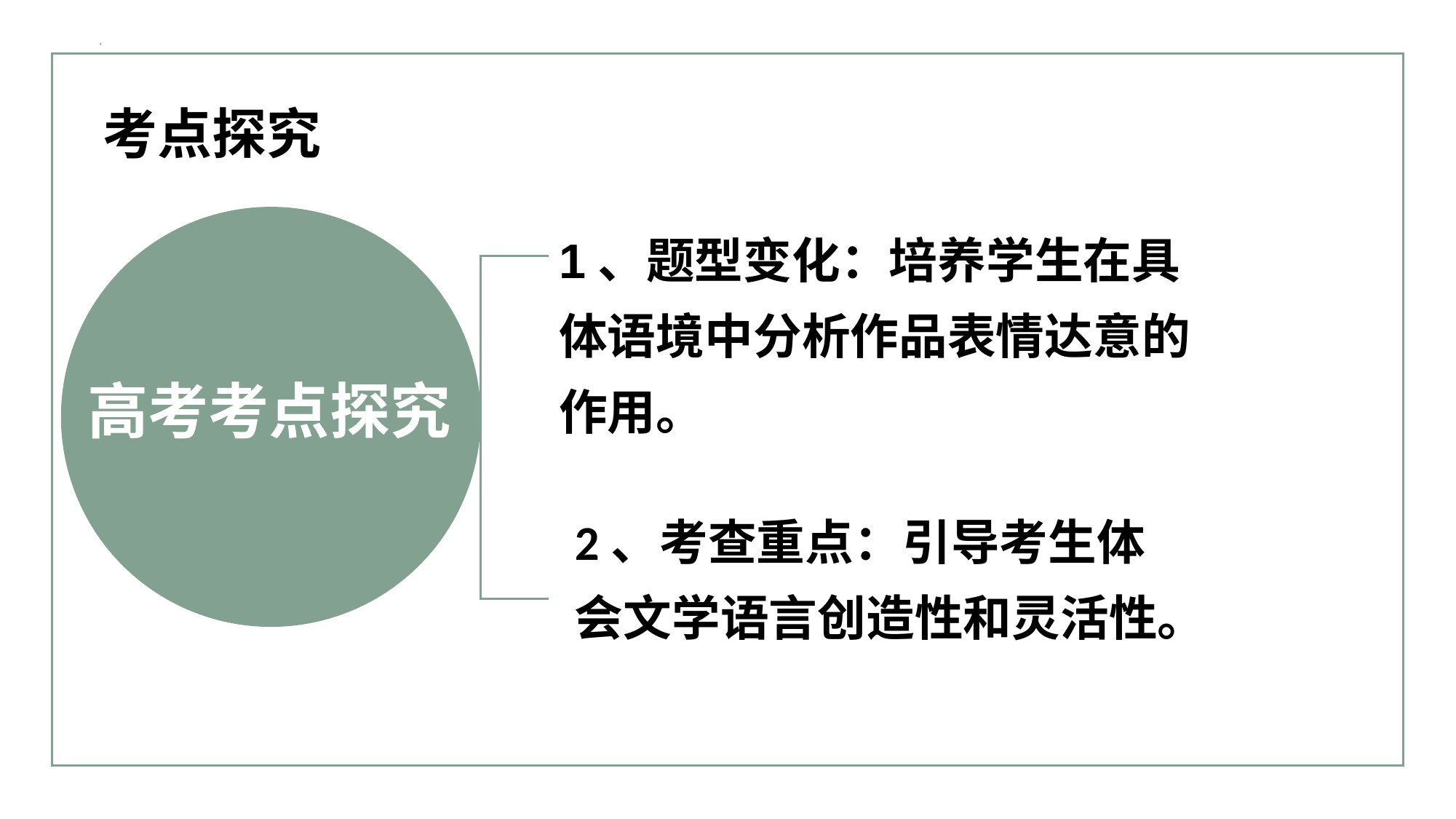

考点探究

1、题型变化：培养学生在具体语境中分析作品表情达意的作用。

高考考点探究
2、考查重点：引导考生体会文学语言创造性和灵活性。